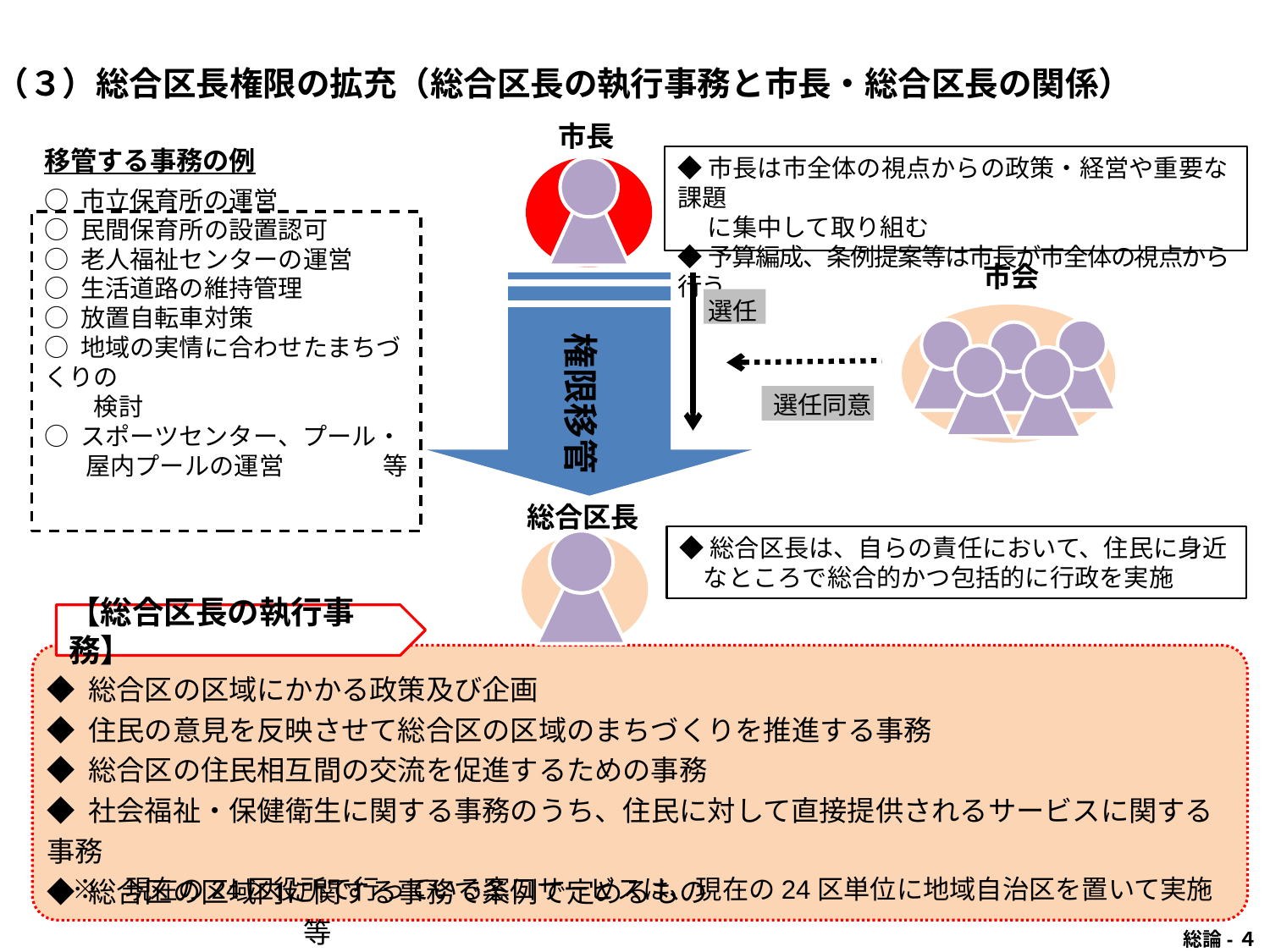

（３）総合区長権限の拡充（総合区長の執行事務と市長・総合区長の関係）
市長
◆市長は市全体の視点からの政策・経営や重要な課題
　 に集中して取り組む
◆予算編成、条例提案等は市長が市全体の視点から行う

移管する事務の例

○ 市立保育所の運営
○ 民間保育所の設置認可
○ 老人福祉センターの運営
○ 生活道路の維持管理
○ 放置自転車対策
○ 地域の実情に合わせたまちづくりの
　　検討
○ スポーツセンター、プール・
 　 屋内プールの運営　　　　等

市会

選任

権限移管

 選任同意
総合区長
◆総合区長は、自らの責任において、住民に身近なところで総合的かつ包括的に行政を実施

【総合区長の執行事務】

◆ 総合区の区域にかかる政策及び企画
◆ 住民の意見を反映させて総合区の区域のまちづくりを推進する事務
◆ 総合区の住民相互間の交流を促進するための事務
◆ 社会福祉・保健衛生に関する事務のうち、住民に対して直接提供されるサービスに関する事務
◆ 総合区の区域内に関する事務で条例で定めるもの　　　　　　　　　　　　　　　　　　　　　　　　　　     等
　※　現在の24区役所で行っている窓口サービスは、現在の24区単位に地域自治区を置いて実施
 総論-４